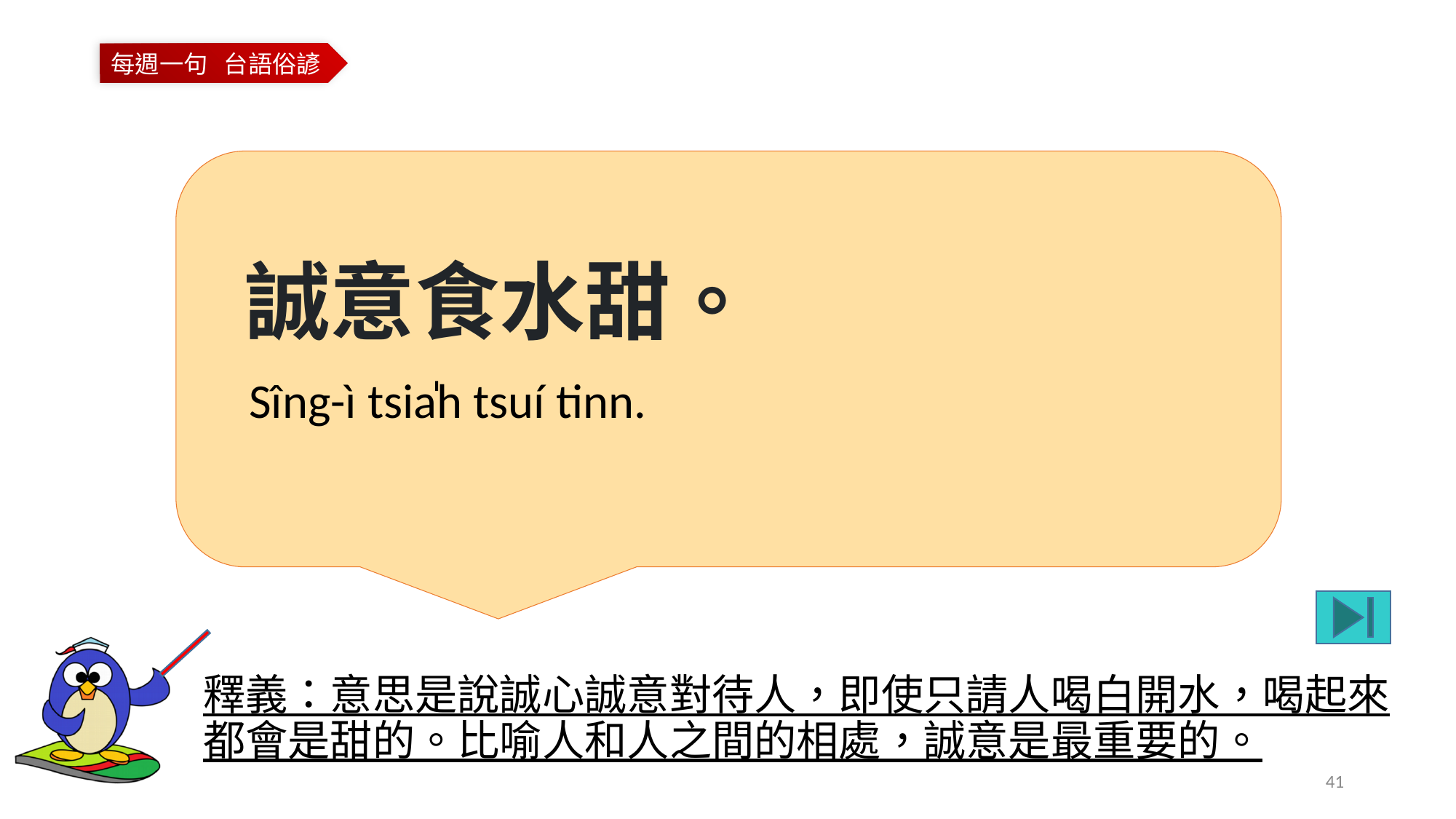

誠意食水甜。
Sîng-ì tsia̍h tsuí tinn.

釋義：意思是說誠心誠意對待人，即使只請人喝白開水，喝起來都會是甜的。比喻人和人之間的相處，誠意是最重要的。
41